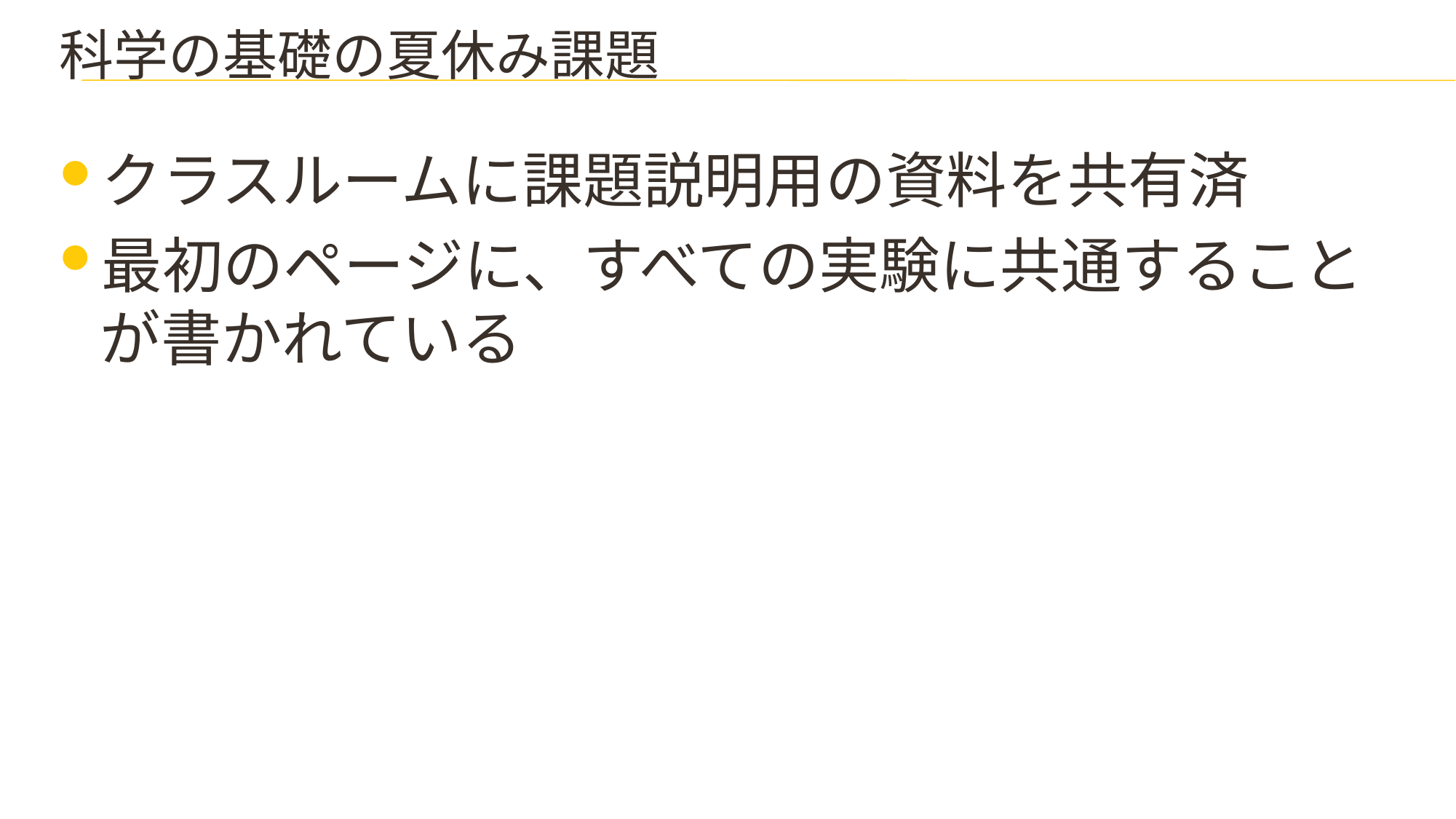

# 科学の基礎の夏休み課題
クラスルームに課題説明用の資料を共有済
最初のページに、すべての実験に共通することが書かれている